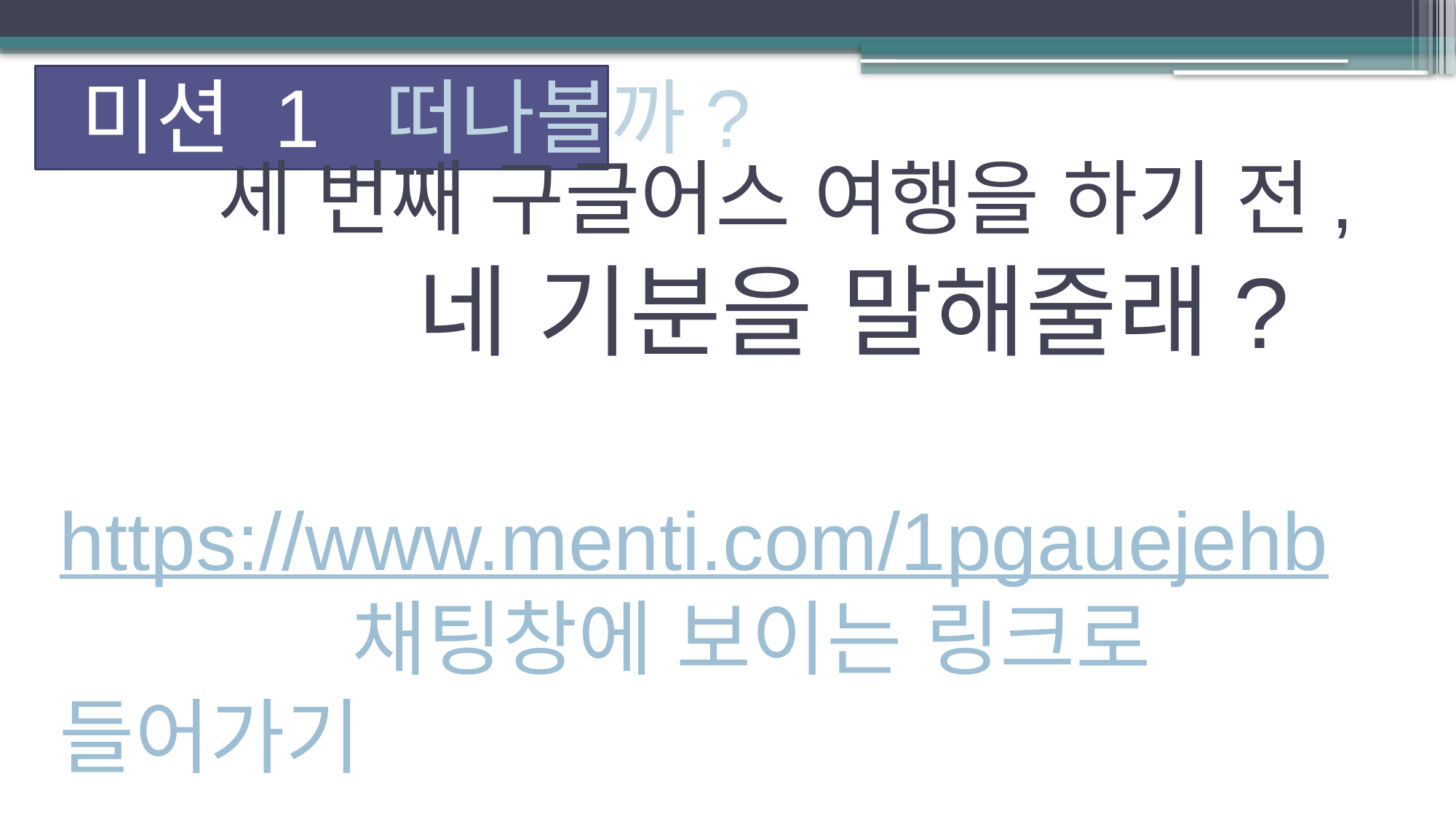

미션 1  떠나볼까?

# 세 번째 구글어스 여행을 하기 전, 네 기분을 말해줄래? https://www.menti.com/1pgauejehb 채팅창에 보이는 링크로 들어가기